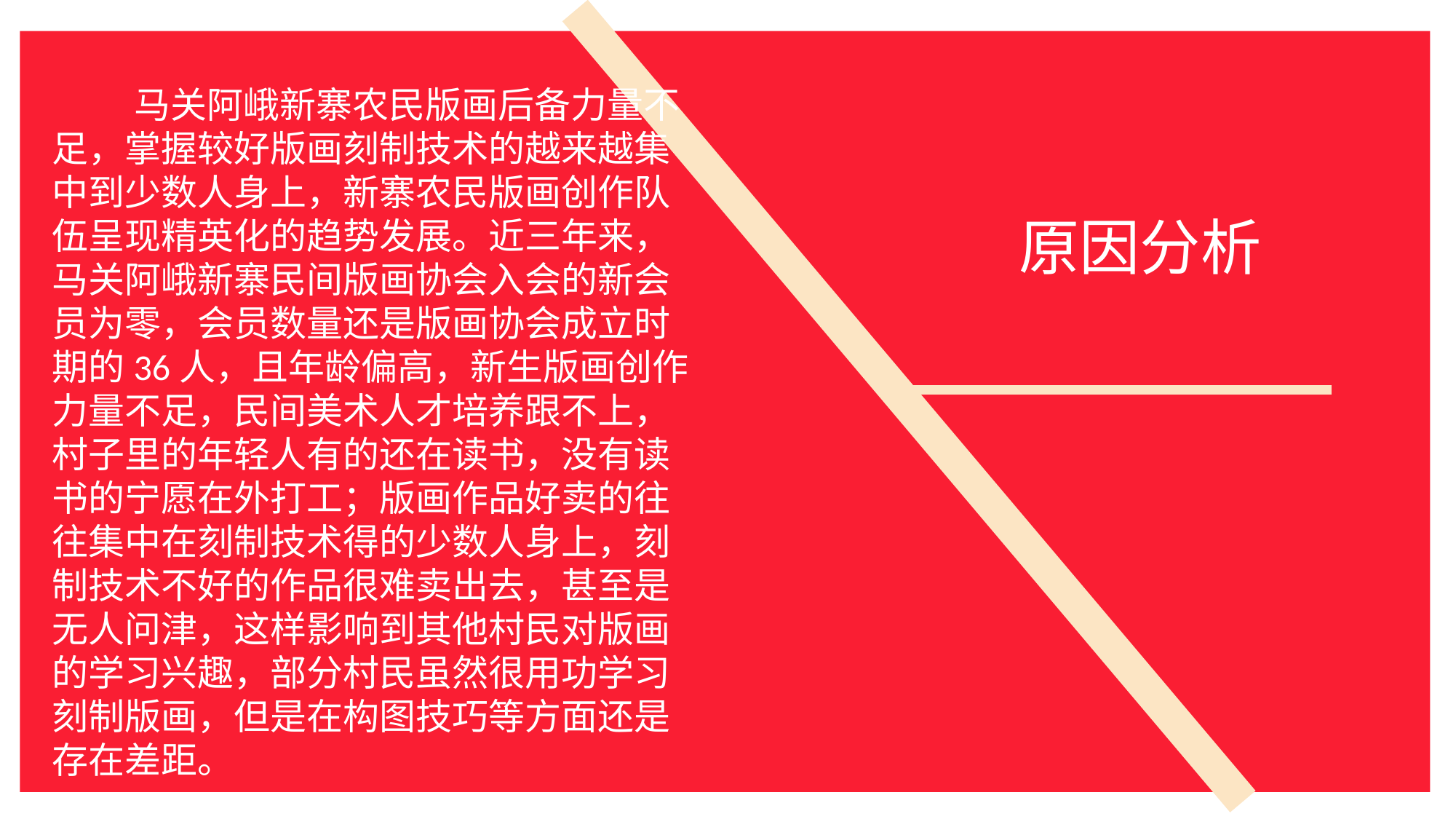

马关阿峨新寨农民版画后备力量不足，掌握较好版画刻制技术的越来越集中到少数人身上，新寨农民版画创作队伍呈现精英化的趋势发展。近三年来，马关阿峨新寨民间版画协会入会的新会员为零，会员数量还是版画协会成立时期的36人，且年龄偏高，新生版画创作力量不足，民间美术人才培养跟不上，村子里的年轻人有的还在读书，没有读书的宁愿在外打工；版画作品好卖的往往集中在刻制技术得的少数人身上，刻制技术不好的作品很难卖出去，甚至是无人问津，这样影响到其他村民对版画的学习兴趣，部分村民虽然很用功学习刻制版画，但是在构图技巧等方面还是存在差距。
原因分析